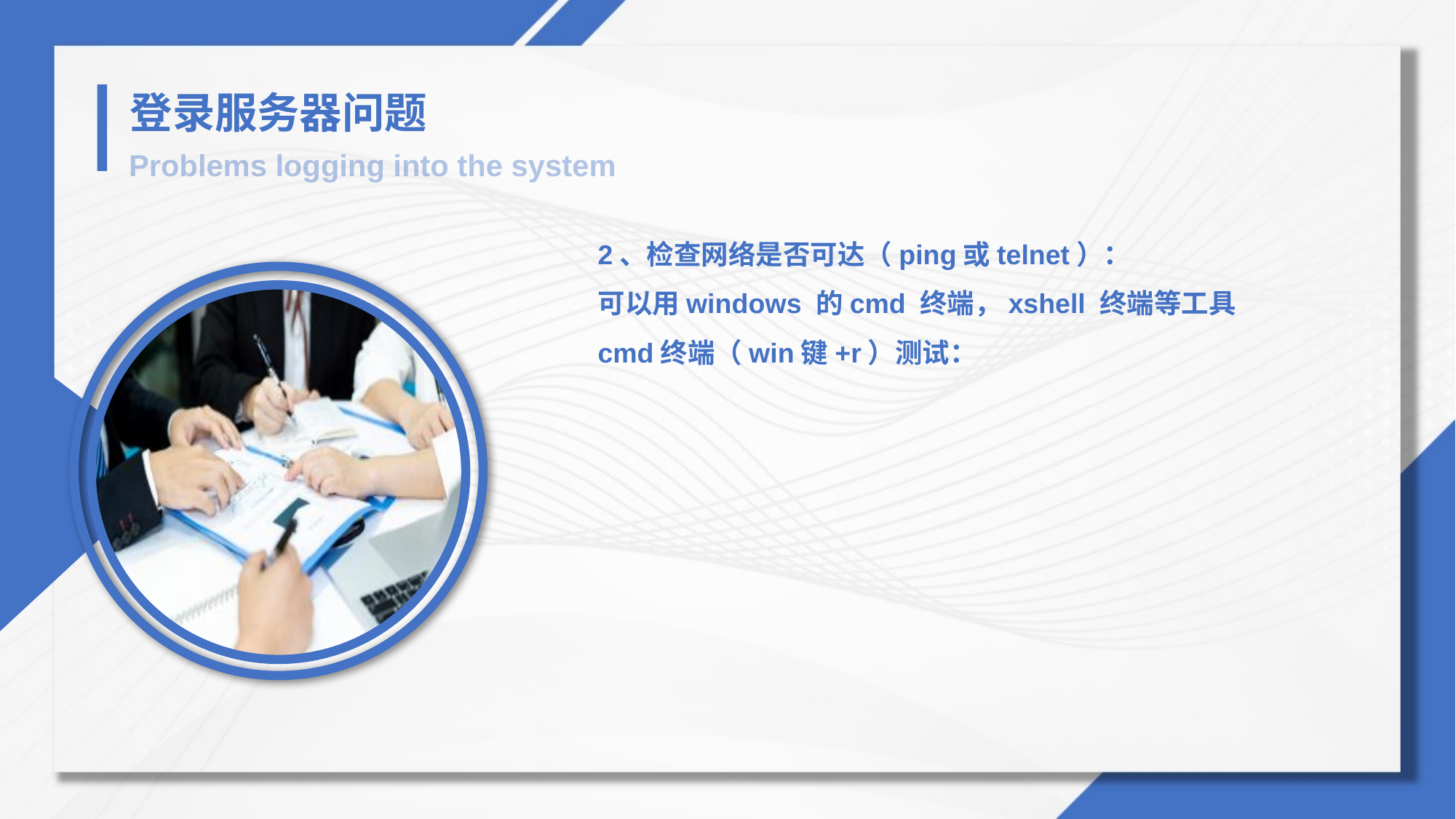

登录服务器问题

Problems logging into the system
2、检查网络是否可达（ping或telnet）：
可以用windows 的cmd 终端，xshell 终端等工具
cmd终端（win键+r）测试：